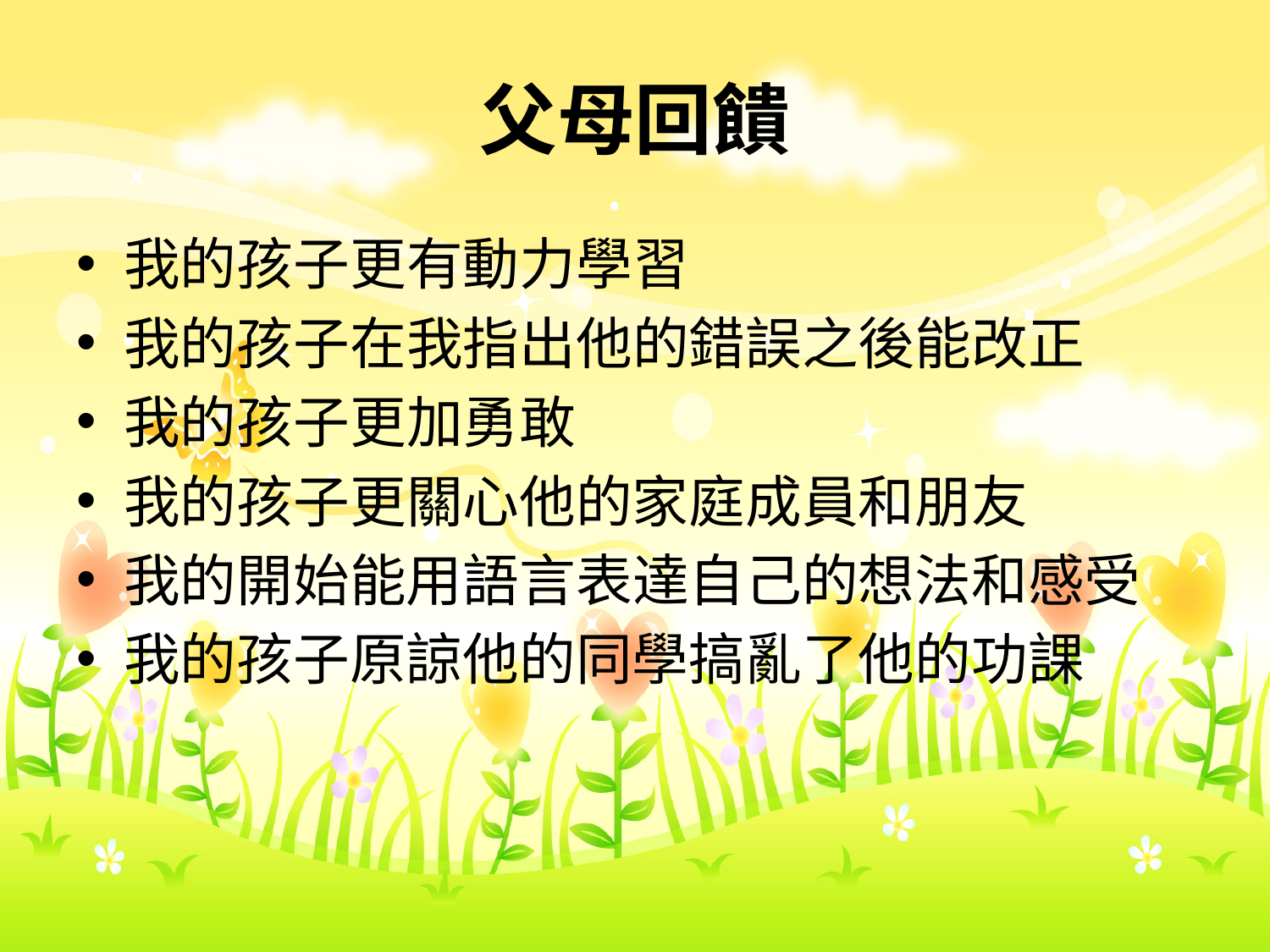

# 父母回饋
我的孩子更有動力學習
我的孩子在我指出他的錯誤之後能改正
我的孩子更加勇敢
我的孩子更關心他的家庭成員和朋友
我的開始能用語言表達自己的想法和感受
我的孩子原諒他的同學搞亂了他的功課